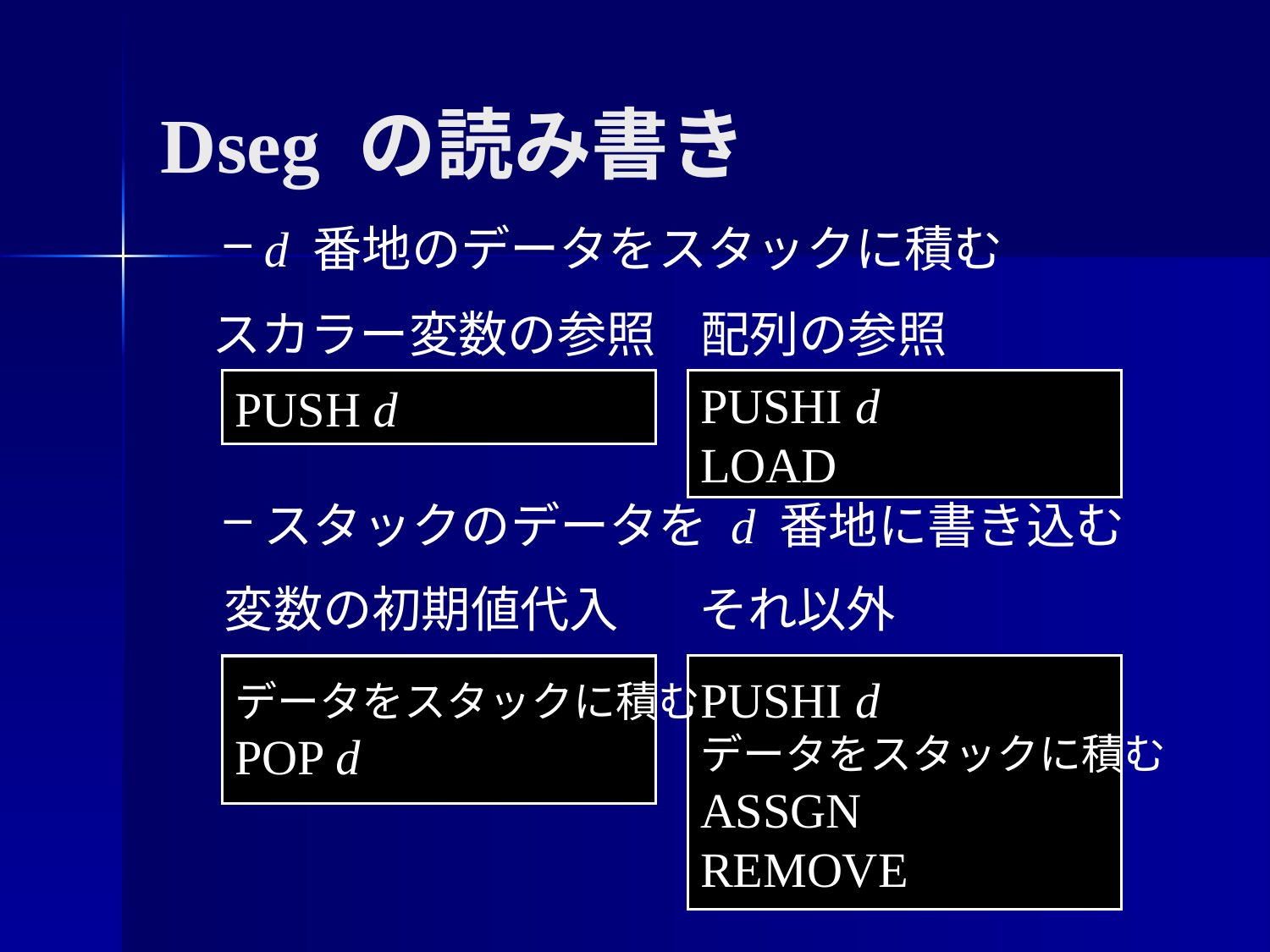

Dseg の読み書き
d 番地のデータをスタックに積む

スタックのデータを d 番地に書き込む
スカラー変数の参照
配列の参照
PUSH d
PUSHI d
LOAD
変数の初期値代入
それ以外
データをスタックに積む
POP d
PUSHI d
データをスタックに積む
ASSGN
REMOVE